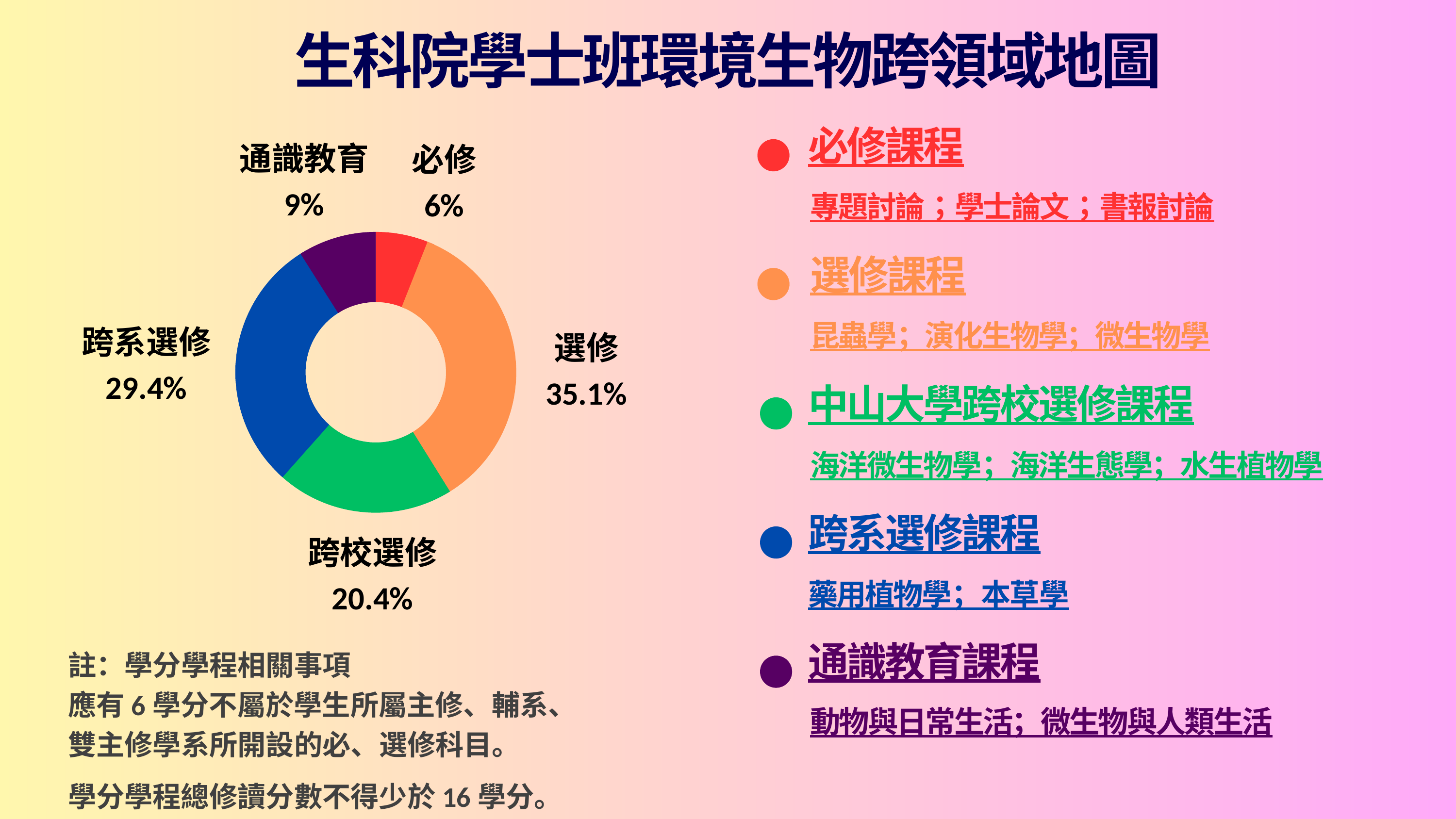

生科院學士班環境生物跨領域地圖
必修課程
通識教育
9%
必修
6%

跨系選修
29.4%
選修
35.1%
跨校選修
20.4%

專題討論；學士論文；書報討論
選修課程

昆蟲學；演化生物學；微生物學
中山大學跨校選修課程

海洋微生物學；海洋生態學；水生植物學
跨系選修課程

藥用植物學；本草學
通識教育課程
註：學分學程相關事項
應有6學分不屬於學生所屬主修、輔系、
雙主修學系所開設的必、選修科目。
學分學程總修讀分數不得少於16學分。

動物與日常生活；微生物與人類生活